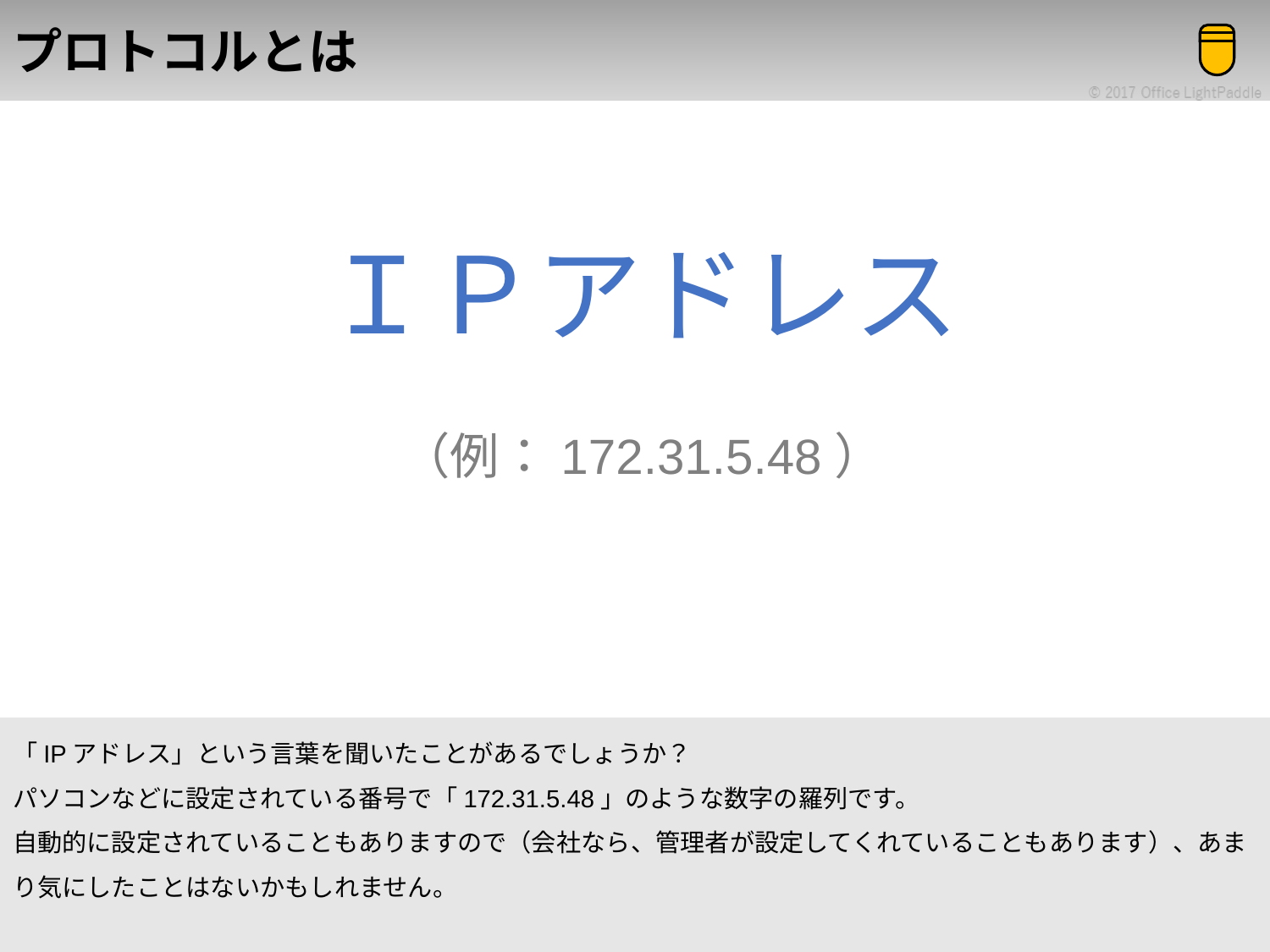

# プロトコルとは

ＩＰアドレス
（例：172.31.5.48）
「IPアドレス」という言葉を聞いたことがあるでしょうか？
パソコンなどに設定されている番号で「172.31.5.48」のような数字の羅列です。
自動的に設定されていることもありますので（会社なら、管理者が設定してくれていることもあります）、あまり気にしたことはないかもしれません。